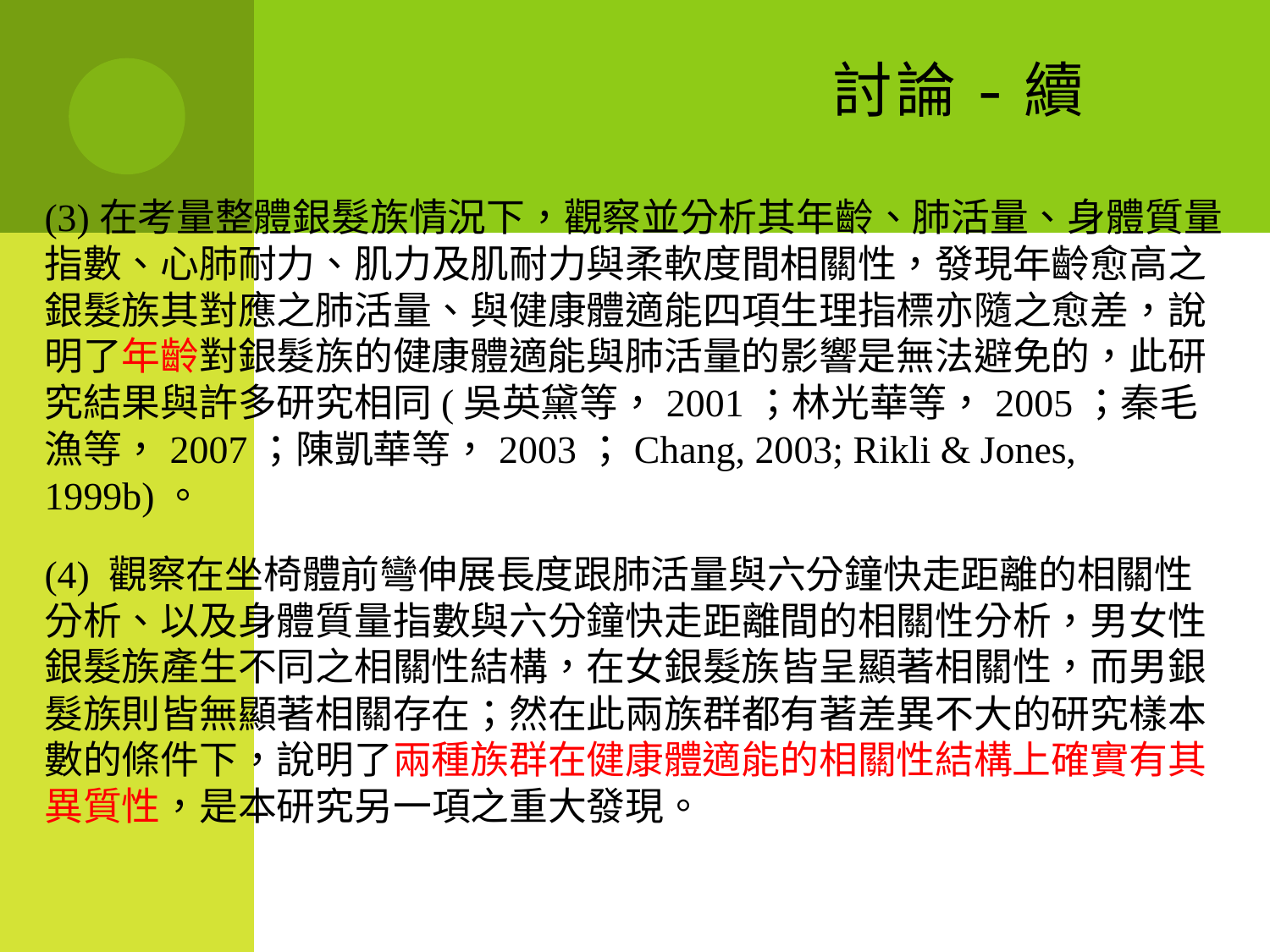

# 討論-續
(3)在考量整體銀髮族情況下，觀察並分析其年齡、肺活量、身體質量指數、心肺耐力、肌力及肌耐力與柔軟度間相關性，發現年齡愈高之銀髮族其對應之肺活量、與健康體適能四項生理指標亦隨之愈差，說明了年齡對銀髮族的健康體適能與肺活量的影響是無法避免的，此研究結果與許多研究相同(吳英黛等，2001；林光華等，2005；秦毛漁等，2007；陳凱華等，2003；Chang, 2003; Rikli & Jones, 1999b)。
(4) 觀察在坐椅體前彎伸展長度跟肺活量與六分鐘快走距離的相關性分析、以及身體質量指數與六分鐘快走距離間的相關性分析，男女性銀髮族產生不同之相關性結構，在女銀髮族皆呈顯著相關性，而男銀髮族則皆無顯著相關存在；然在此兩族群都有著差異不大的研究樣本數的條件下，說明了兩種族群在健康體適能的相關性結構上確實有其異質性，是本研究另一項之重大發現。